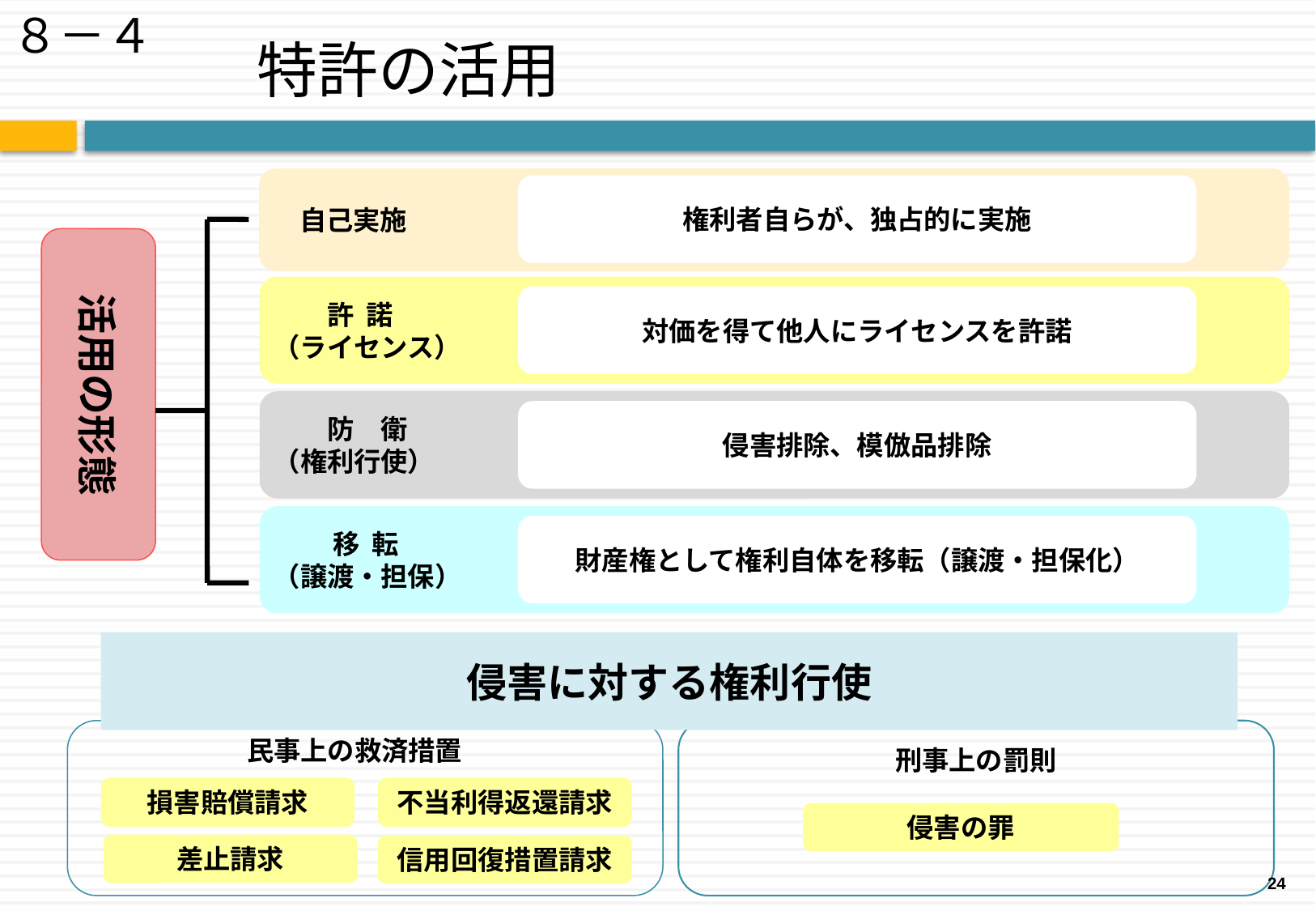

８－４
特許の活用
　自己実施
権利者自らが、独占的に実施

活用の形態
　　許  諾
（ライセンス）
対価を得て他人にライセンスを許諾
　　防　衛
（権利行使）
侵害排除、模倣品排除

　　 移  転
（譲渡・担保）
財産権として権利自体を移転（譲渡・担保化）

侵害に対する権利行使

民事上の救済措置

刑事上の罰則

損害賠償請求
不当利得返還請求
差止請求
信用回復措置請求
侵害の罪
24